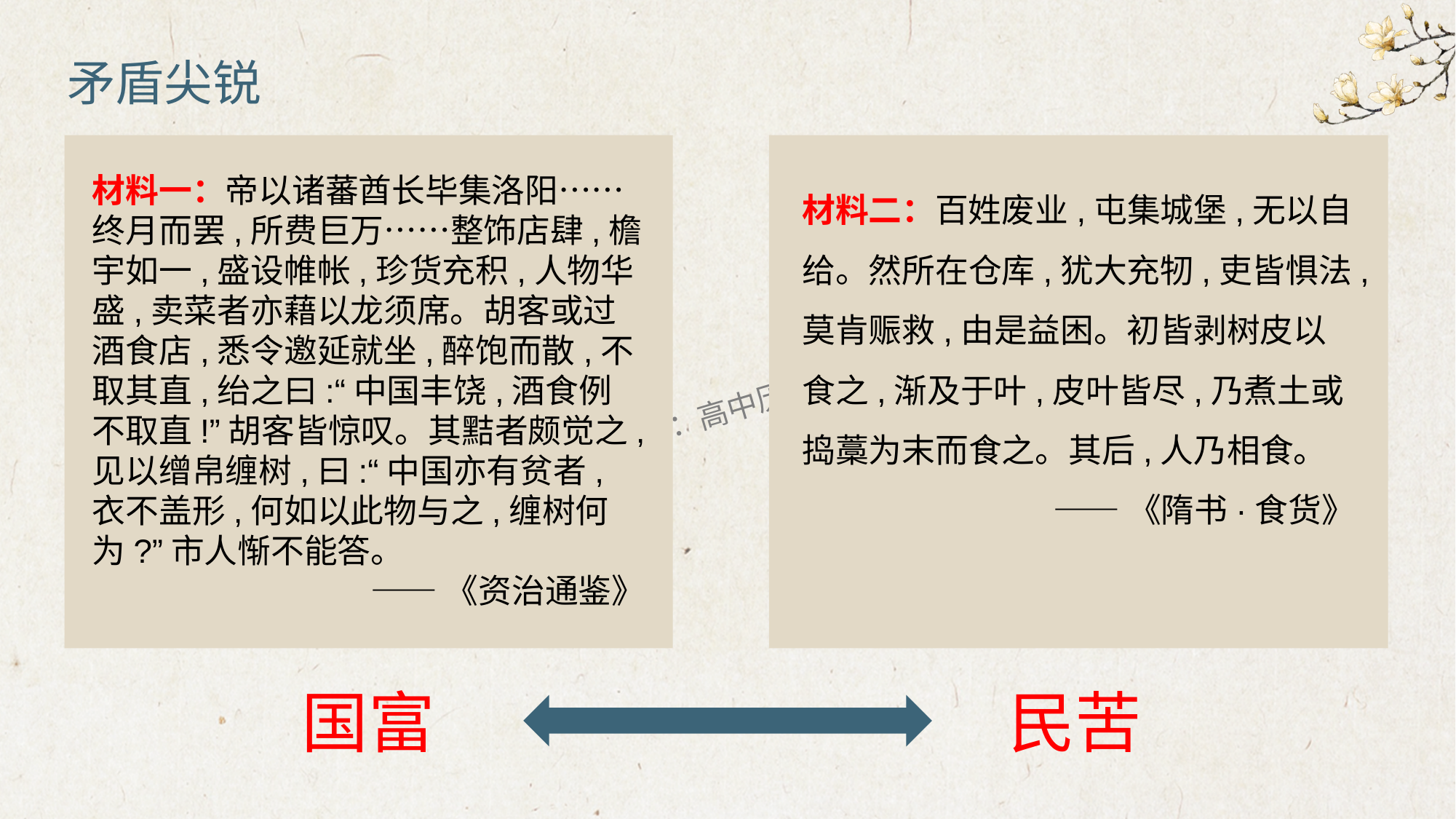

矛盾尖锐

材料一：帝以诸蕃酋长毕集洛阳……终月而罢,所费巨万……整饰店肆,檐宇如一,盛设帷帐,珍货充积,人物华盛,卖菜者亦藉以龙须席。胡客或过酒食店,悉令邀延就坐,醉饱而散,不取其直,绐之曰:“中国丰饶,酒食例不取直!”胡客皆惊叹。其黠者颇觉之,见以缯帛缠树,曰:“中国亦有贫者,衣不盖形,何如以此物与之,缠树何为?”市人惭不能答。
——《资治通鉴》
材料二：百姓废业,屯集城堡,无以自给。然所在仓库,犹大充牣,吏皆惧法,莫肯赈救,由是益困。初皆剥树皮以食之,渐及于叶,皮叶皆尽,乃煮土或捣藁为末而食之。其后,人乃相食。
——《隋书·食货》
国富
民苦